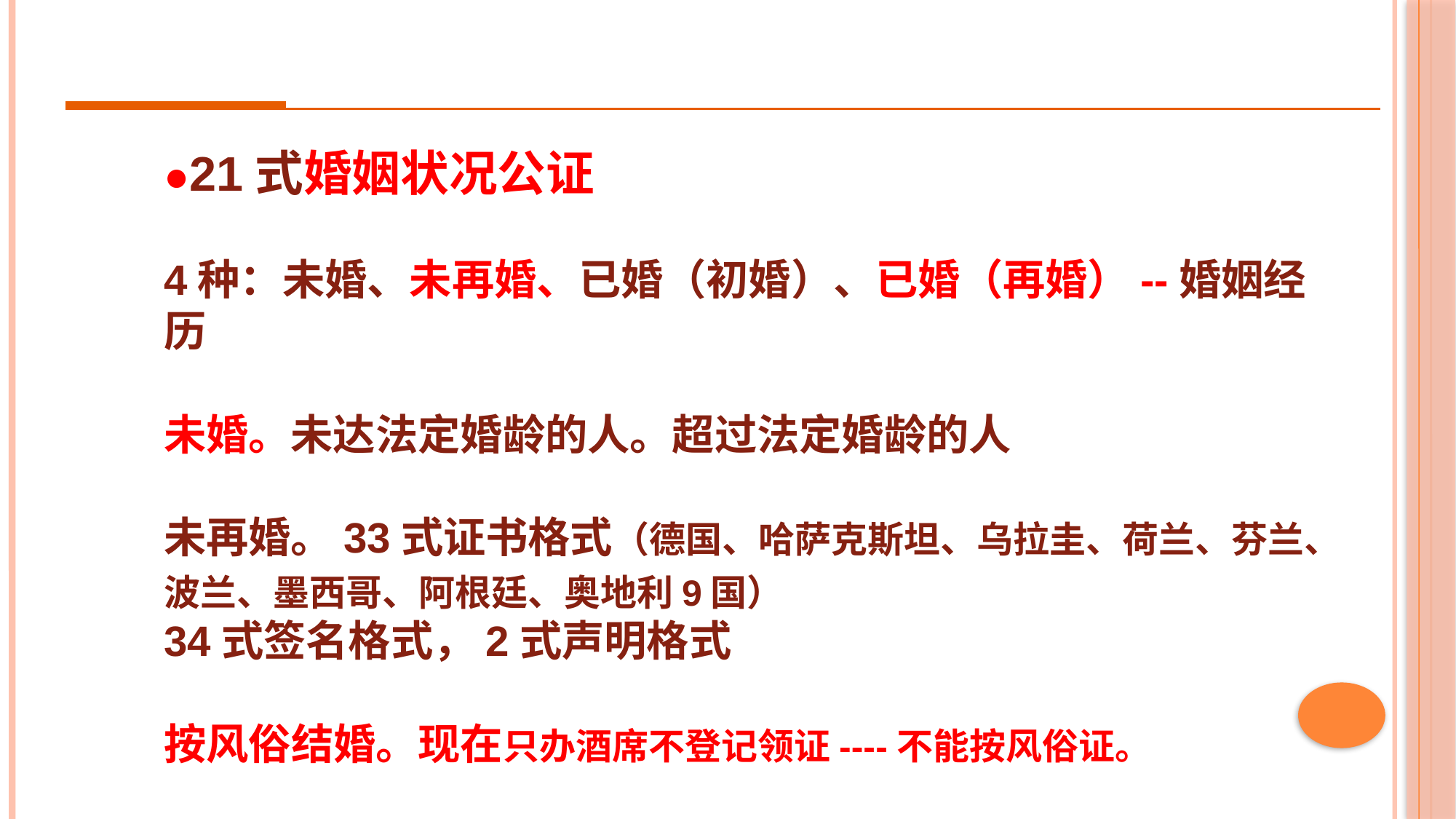

●21式婚姻状况公证

4种：未婚、未再婚、已婚（初婚）、已婚（再婚）--婚姻经历

未婚。未达法定婚龄的人。超过法定婚龄的人

未再婚。33式证书格式（德国、哈萨克斯坦、乌拉圭、荷兰、芬兰、波兰、墨西哥、阿根廷、奥地利9国）
34式签名格式，2式声明格式

按风俗结婚。现在只办酒席不登记领证----不能按风俗证。